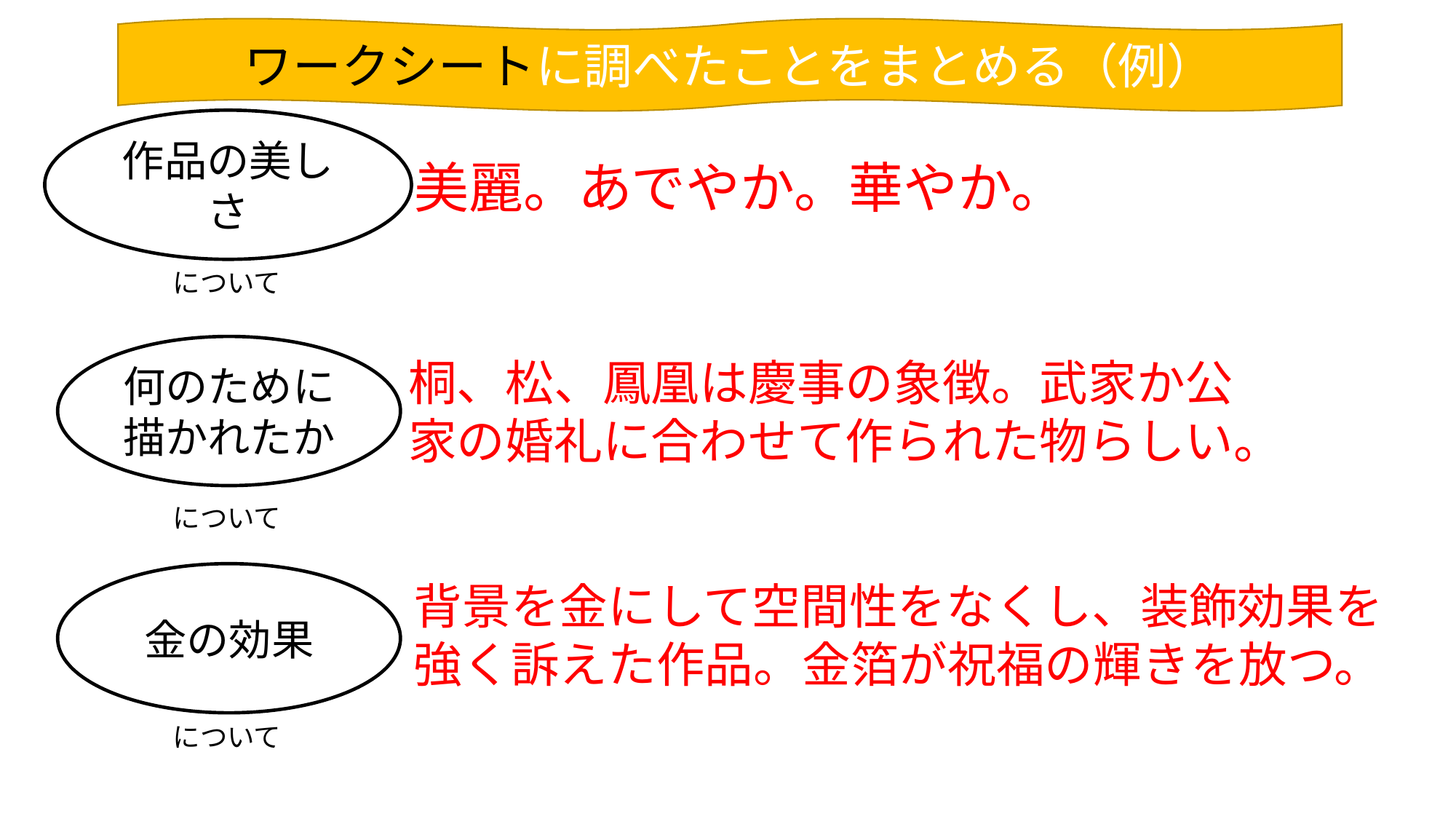

ワークシートに調べたことをまとめる（例）
作品の美しさ
美麗。あでやか。華やか。
について
何のために
描かれたか
桐、松、鳳凰は慶事の象徴。武家か公家の婚礼に合わせて作られた物らしい。
について
金の効果
背景を金にして空間性をなくし、装飾効果を強く訴えた作品。金箔が祝福の輝きを放つ。
について